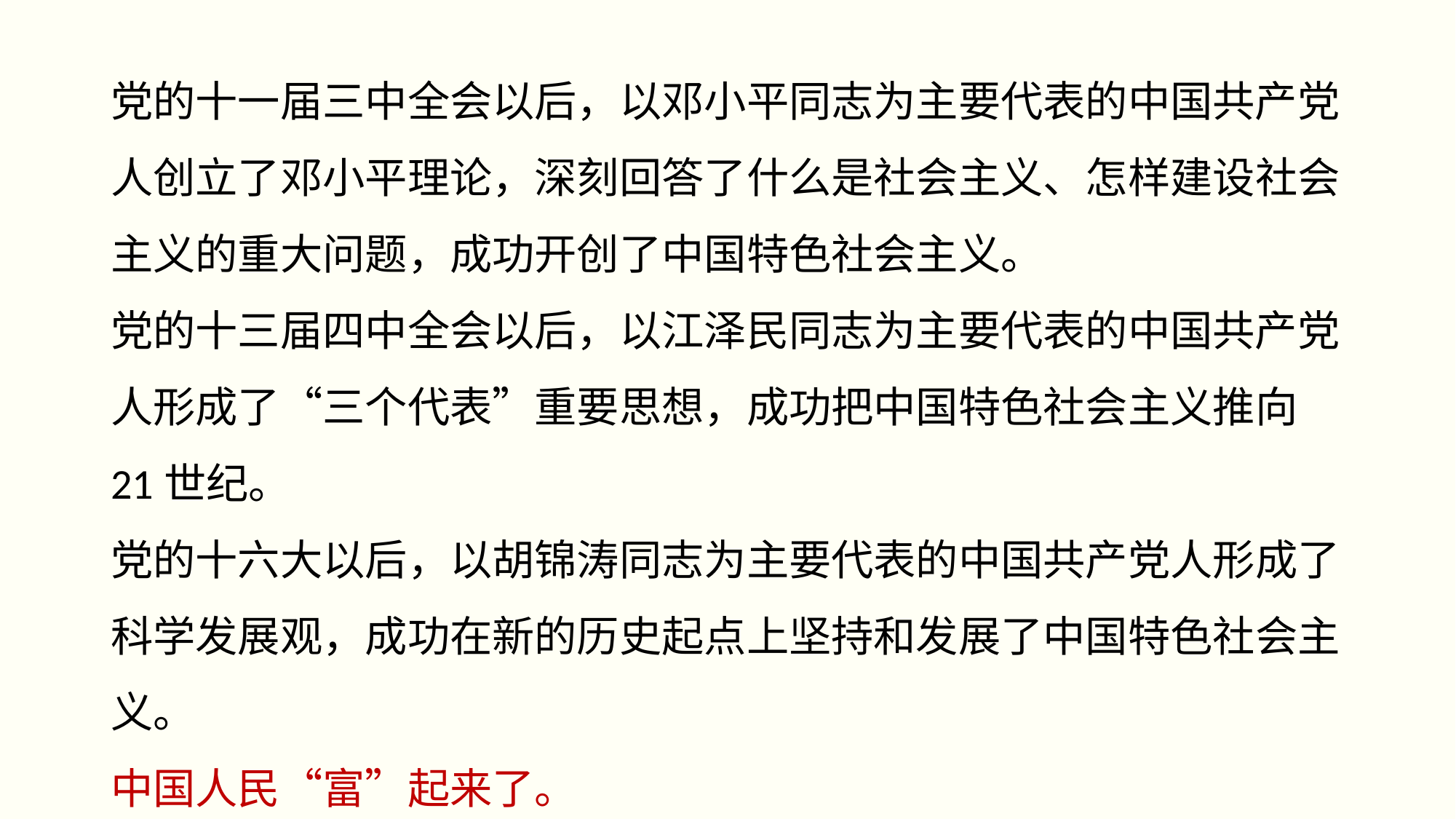

# 党的十一届三中全会以后，以邓小平同志为主要代表的中国共产党人创立了邓小平理论，深刻回答了什么是社会主义、怎样建设社会主义的重大问题，成功开创了中国特色社会主义。 党的十三届四中全会以后，以江泽民同志为主要代表的中国共产党人形成了“三个代表”重要思想，成功把中国特色社会主义推向21世纪。 党的十六大以后，以胡锦涛同志为主要代表的中国共产党人形成了科学发展观，成功在新的历史起点上坚持和发展了中国特色社会主义。 中国人民“富”起来了。